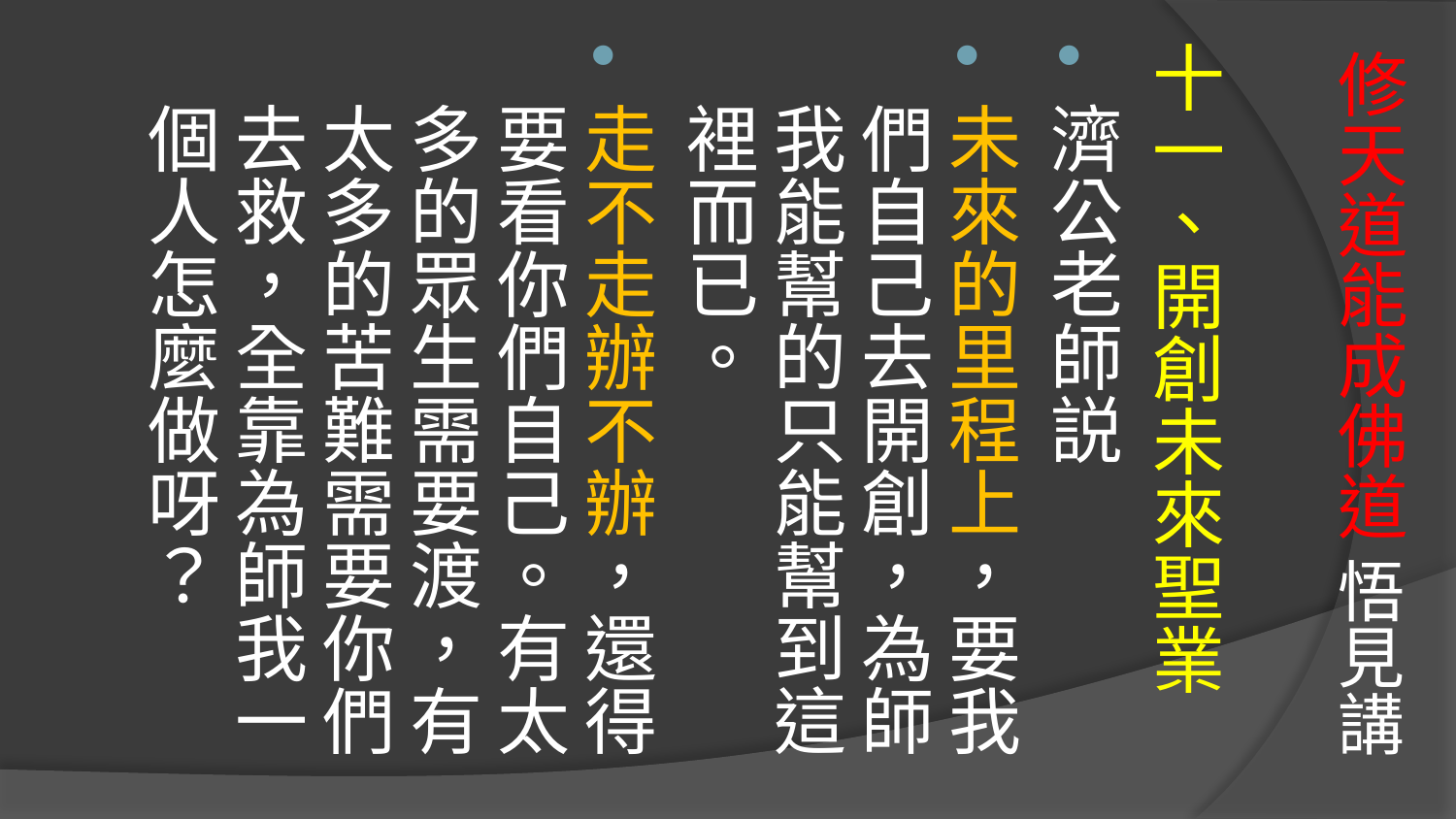

# 修天道能成佛道 悟見講
十一、開創未來聖業
濟公老師説
未來的里程上，要我們自己去開創，為師我能幫的只能幫到這裡而已。
走不走辦不辦，還得要看你們自己。有太多的眾生需要渡，有太多的苦難需要你們去救，全靠為師我一個人怎麼做呀？